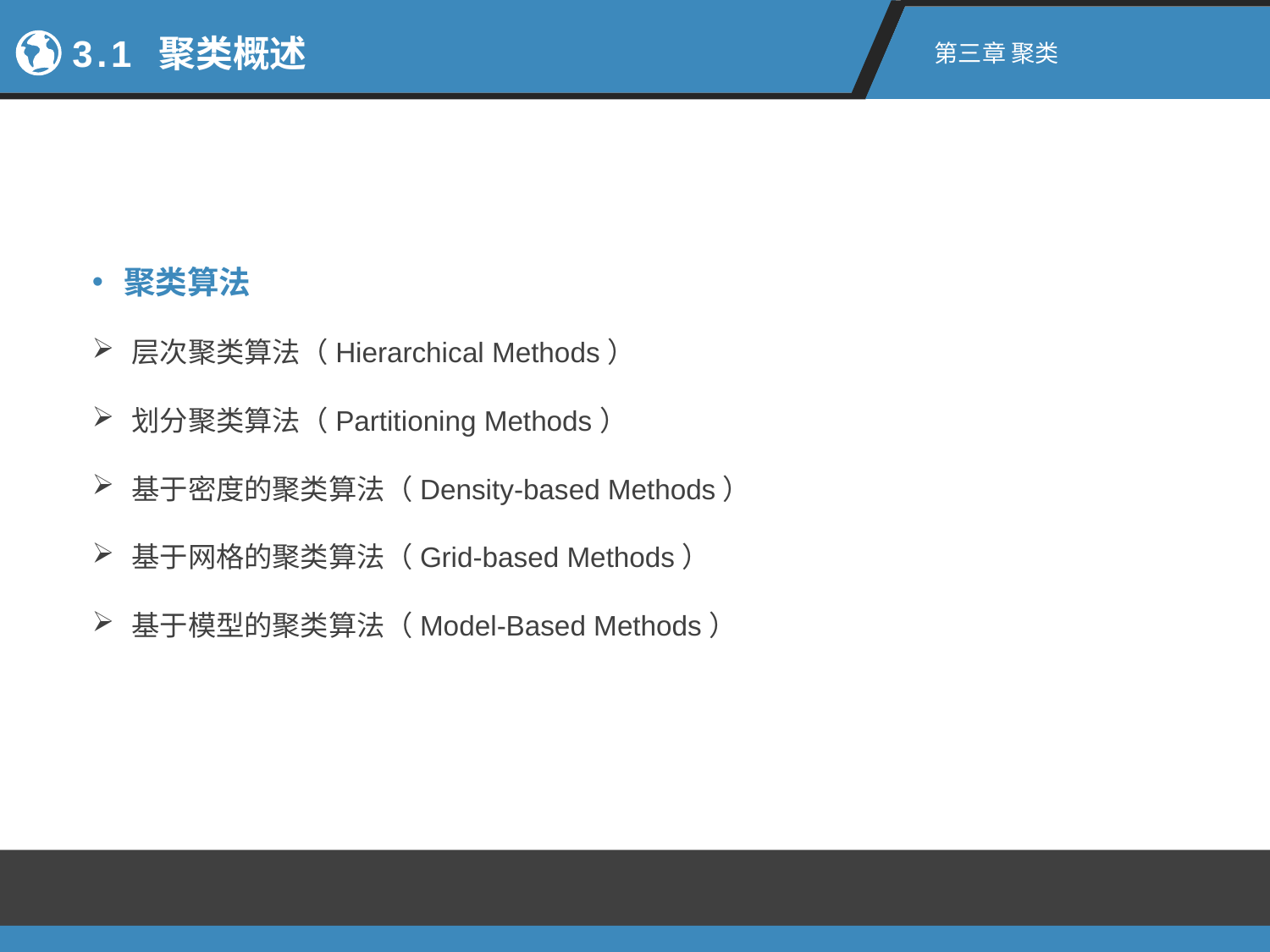

3.1 聚类概述

第三章 聚类

聚类算法
层次聚类算法（Hierarchical Methods）
划分聚类算法（Partitioning Methods）
基于密度的聚类算法（Density-based Methods）
基于网格的聚类算法（Grid-based Methods）
基于模型的聚类算法（Model-Based Methods）